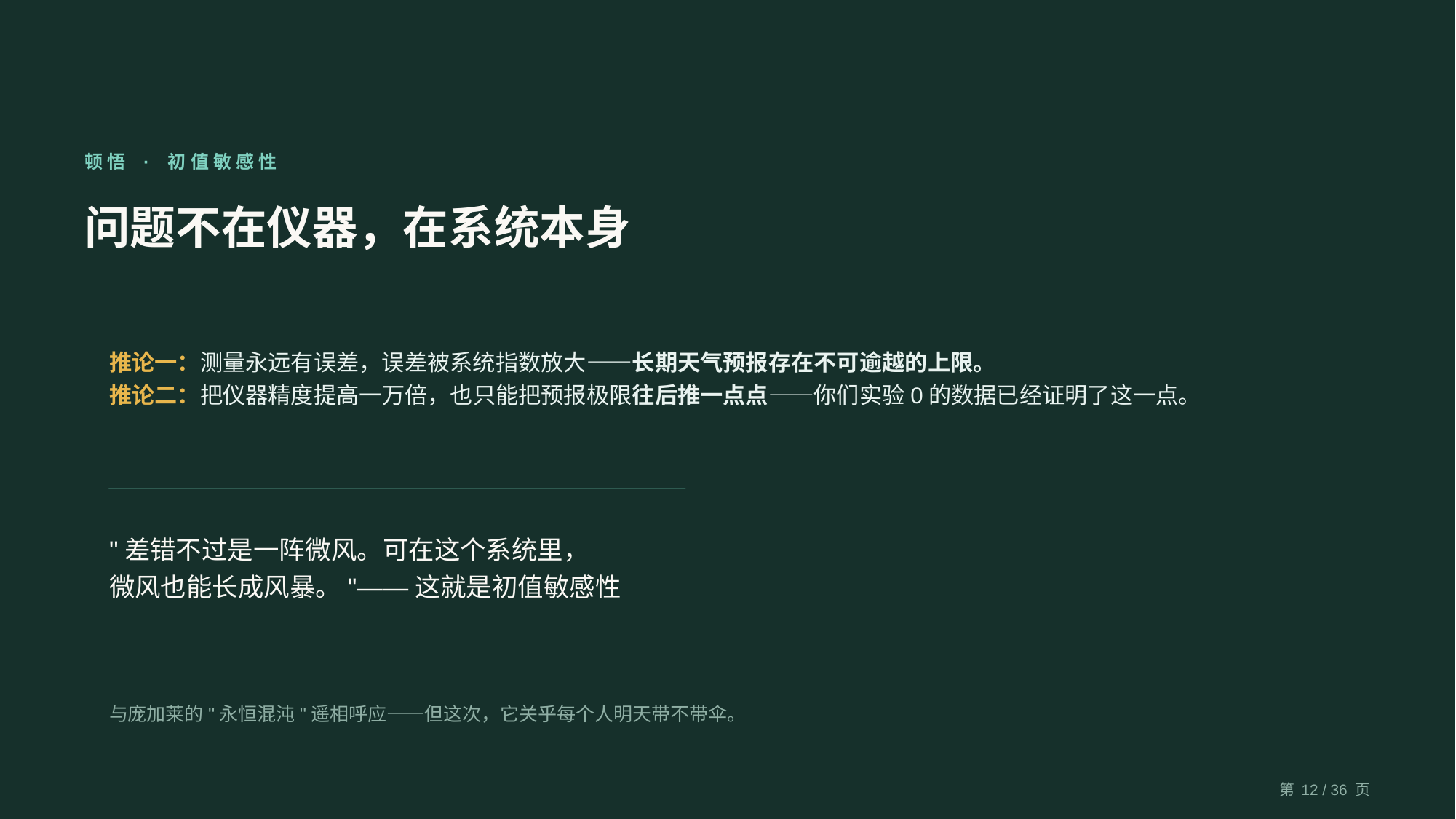

顿悟 · 初值敏感性
问题不在仪器，在系统本身
推论一：测量永远有误差，误差被系统指数放大——长期天气预报存在不可逾越的上限。
推论二：把仪器精度提高一万倍，也只能把预报极限往后推一点点——你们实验0的数据已经证明了这一点。

"差错不过是一阵微风。可在这个系统里，
微风也能长成风暴。"——这就是初值敏感性
与庞加莱的"永恒混沌"遥相呼应——但这次，它关乎每个人明天带不带伞。
第 12 / 36 页